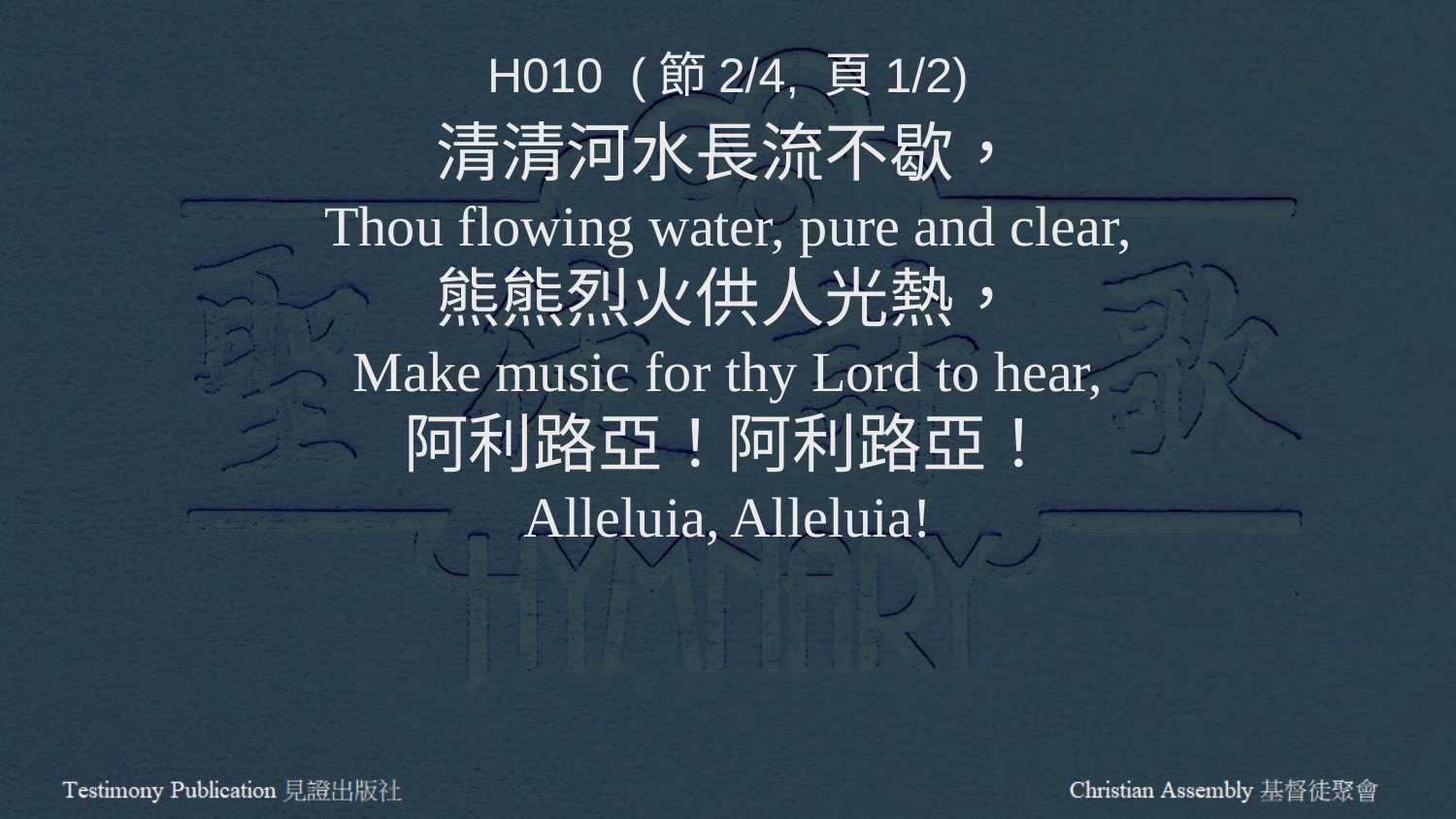

H010  (節2/4, 頁1/2)
清清河水長流不歇，
Thou flowing water, pure and clear,
熊熊烈火供人光熱，
Make music for thy Lord to hear,
阿利路亞！阿利路亞！
Alleluia, Alleluia!